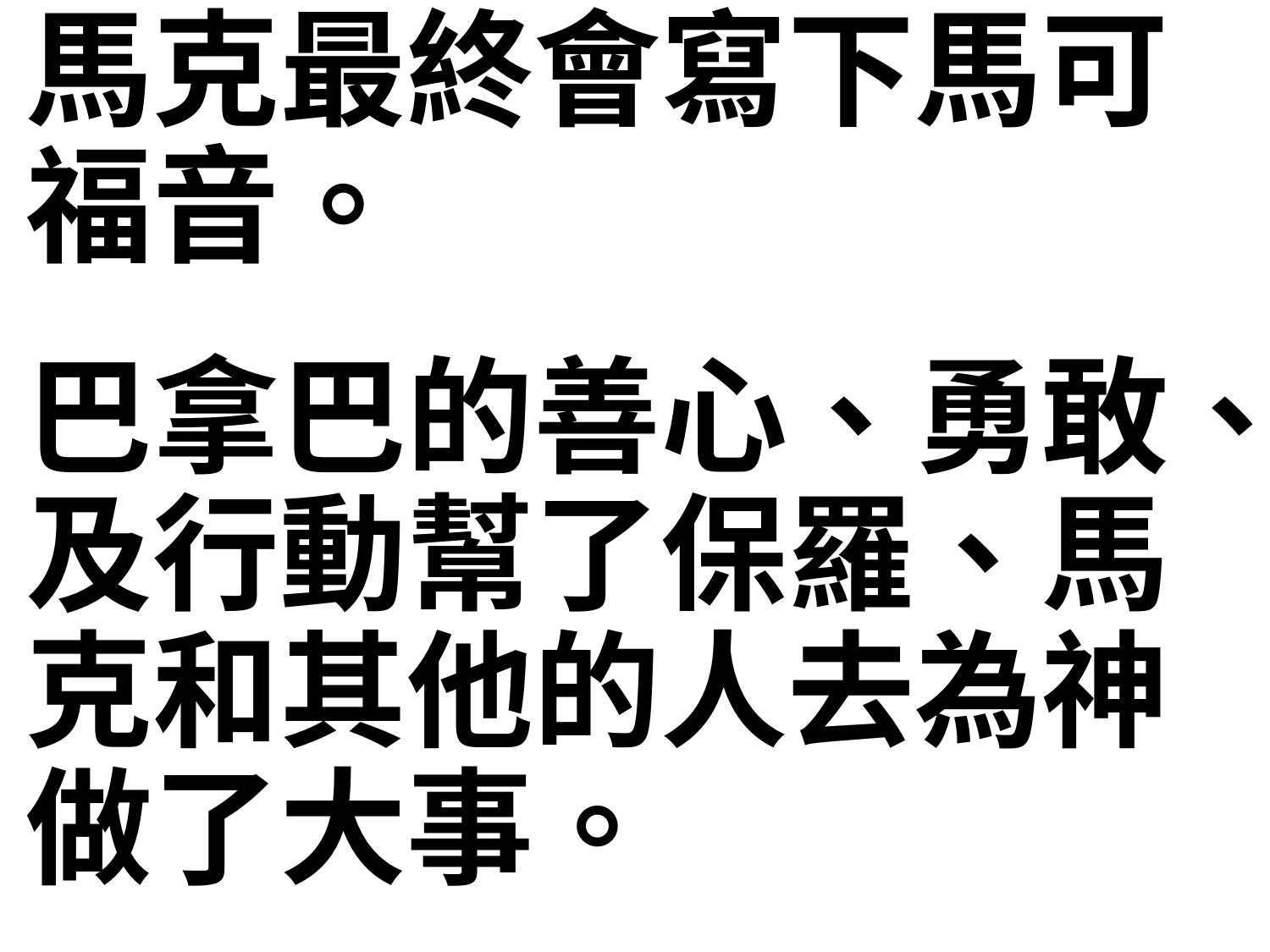

馬克最終會寫下馬可福音。

巴拿巴的善心、勇敢、及行動幫了保羅、馬克和其他的人去為神做了大事。